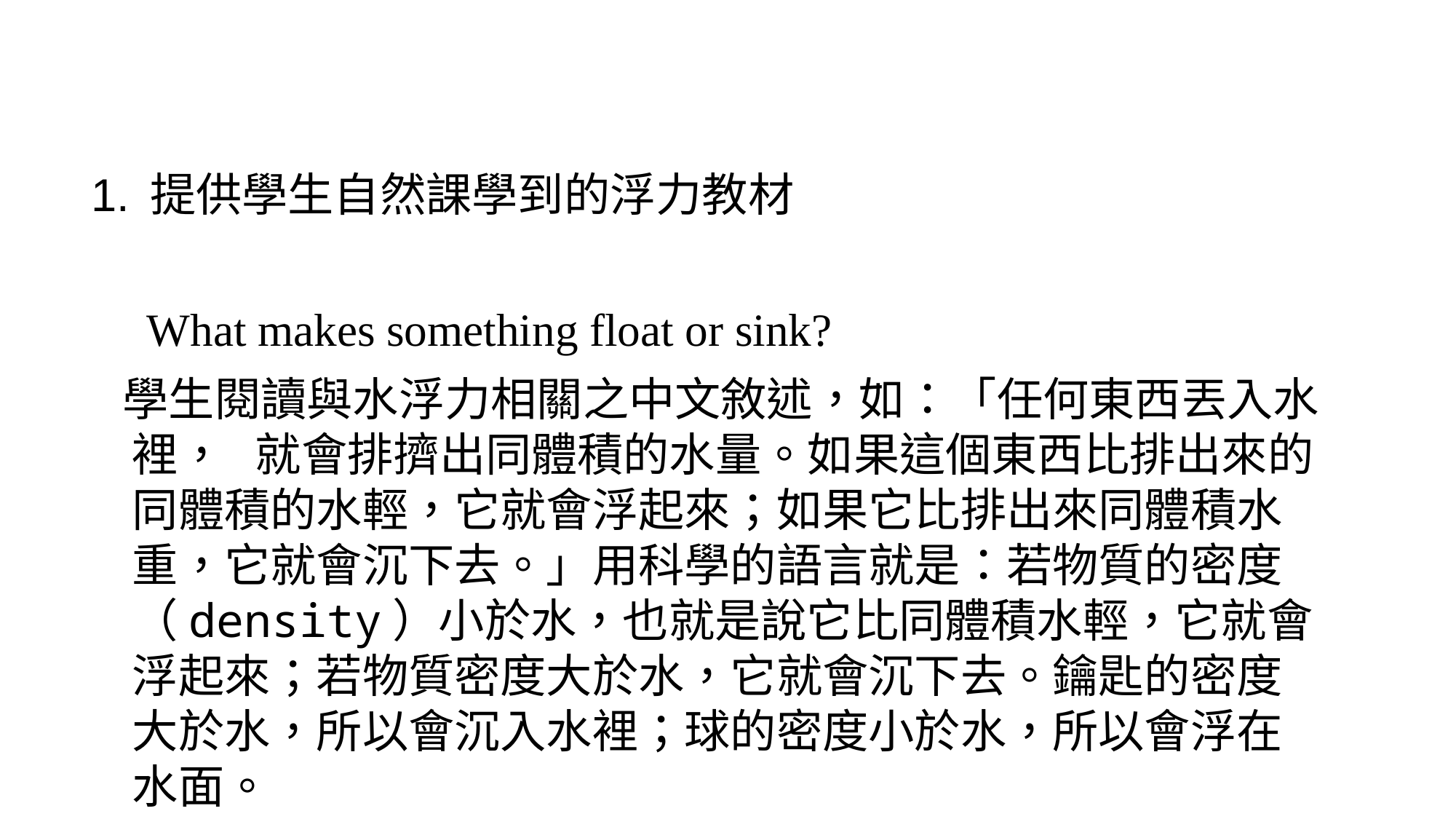

#
提供學生自然課學到的浮力教材

  What makes something float or sink?
  學生閱讀與水浮力相關之中文敘述，如：「任何東西丟入水裡，   就會排擠出同體積的水量。如果這個東西比排出來的同體積的水輕，它就會浮起來；如果它比排出來同體積水重，它就會沉下去。」用科學的語言就是：若物質的密度（density）小於水，也就是說它比同體積水輕，它就會浮起來；若物質密度大於水，它就會沉下去。鑰匙的密度大於水，所以會沉入水裡；球的密度小於水，所以會浮在水面。